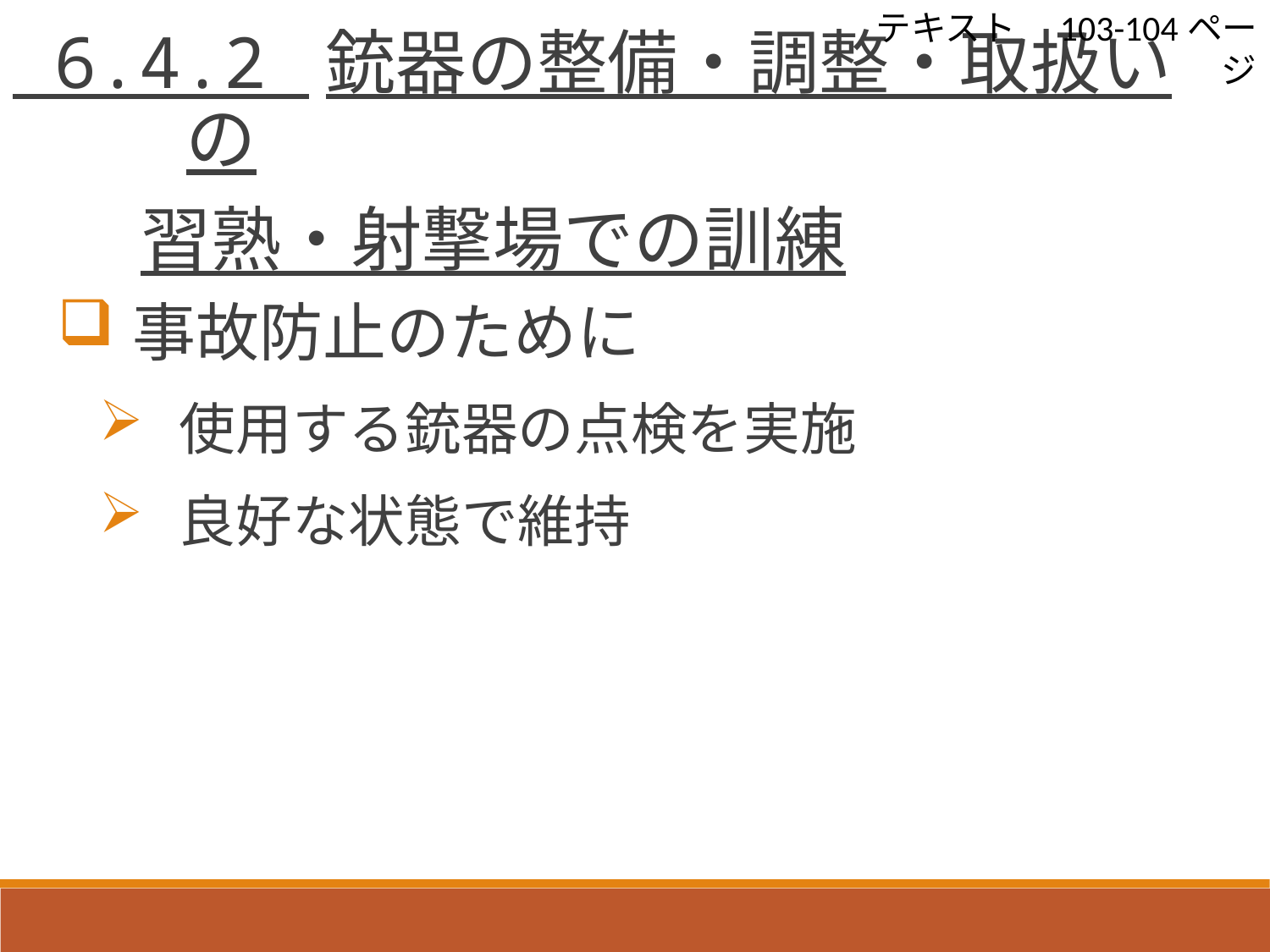

テキスト　103-104ページ
 6.4.2 銃器の整備・調整・取扱いの
       習熟・射撃場での訓練
事故防止のために
使用する銃器の点検を実施
良好な状態で維持